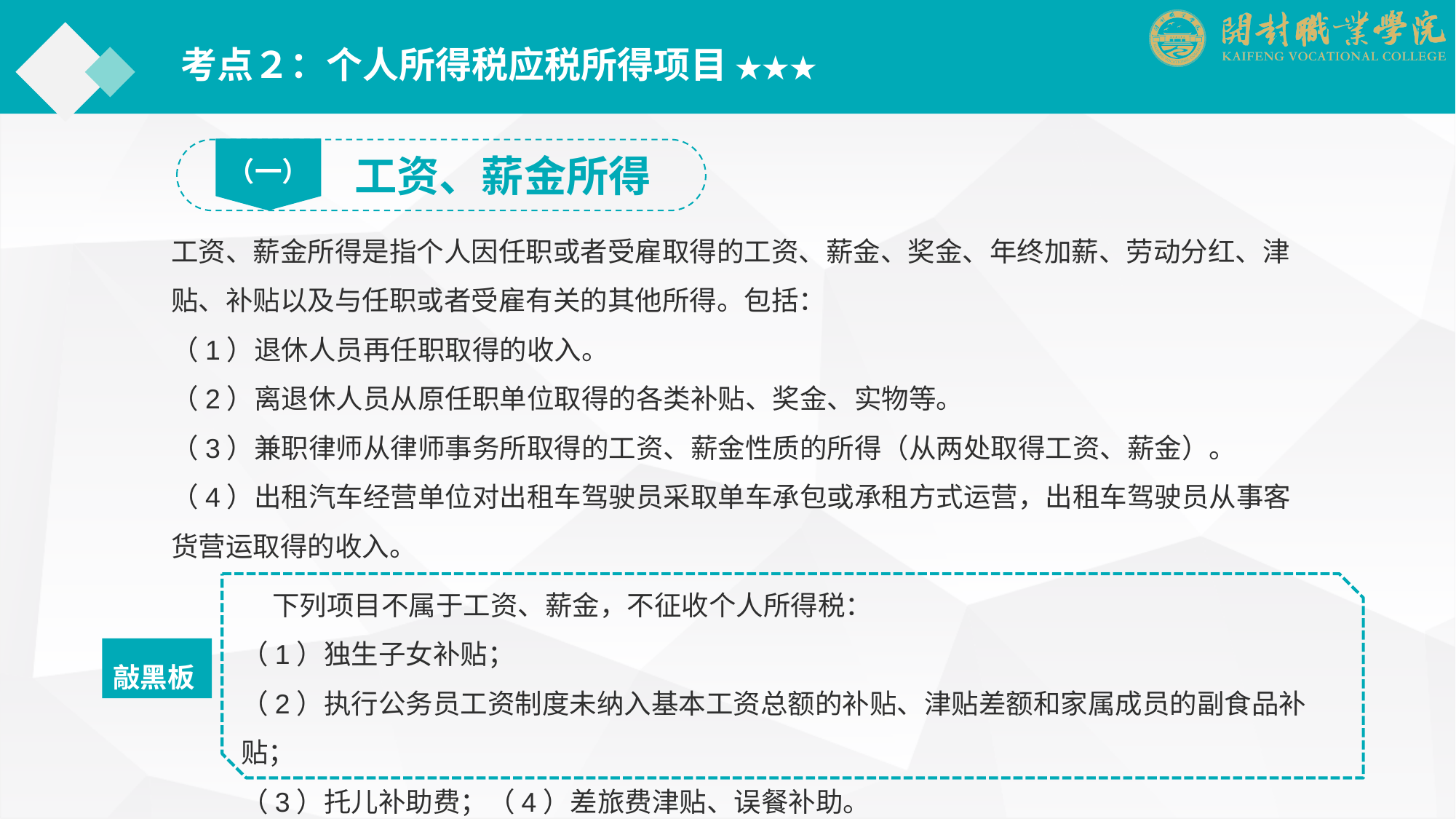

考点２：个人所得税应税所得项目 ★★★
（一）

工资、薪金所得
工资、薪金所得是指个人因任职或者受雇取得的工资、薪金、奖金、年终加薪、劳动分红、津贴、补贴以及与任职或者受雇有关的其他所得。包括：
（1）退休人员再任职取得的收入。
（2）离退休人员从原任职单位取得的各类补贴、奖金、实物等。
（3）兼职律师从律师事务所取得的工资、薪金性质的所得（从两处取得工资、薪金）。
（4）出租汽车经营单位对出租车驾驶员采取单车承包或承租方式运营，出租车驾驶员从事客货营运取得的收入。
    下列项目不属于工资、薪金，不征收个人所得税：
（1）独生子女补贴；
（2）执行公务员工资制度未纳入基本工资总额的补贴、津贴差额和家属成员的副食品补贴；
（3）托儿补助费；（4）差旅费津贴、误餐补助。

敲黑板